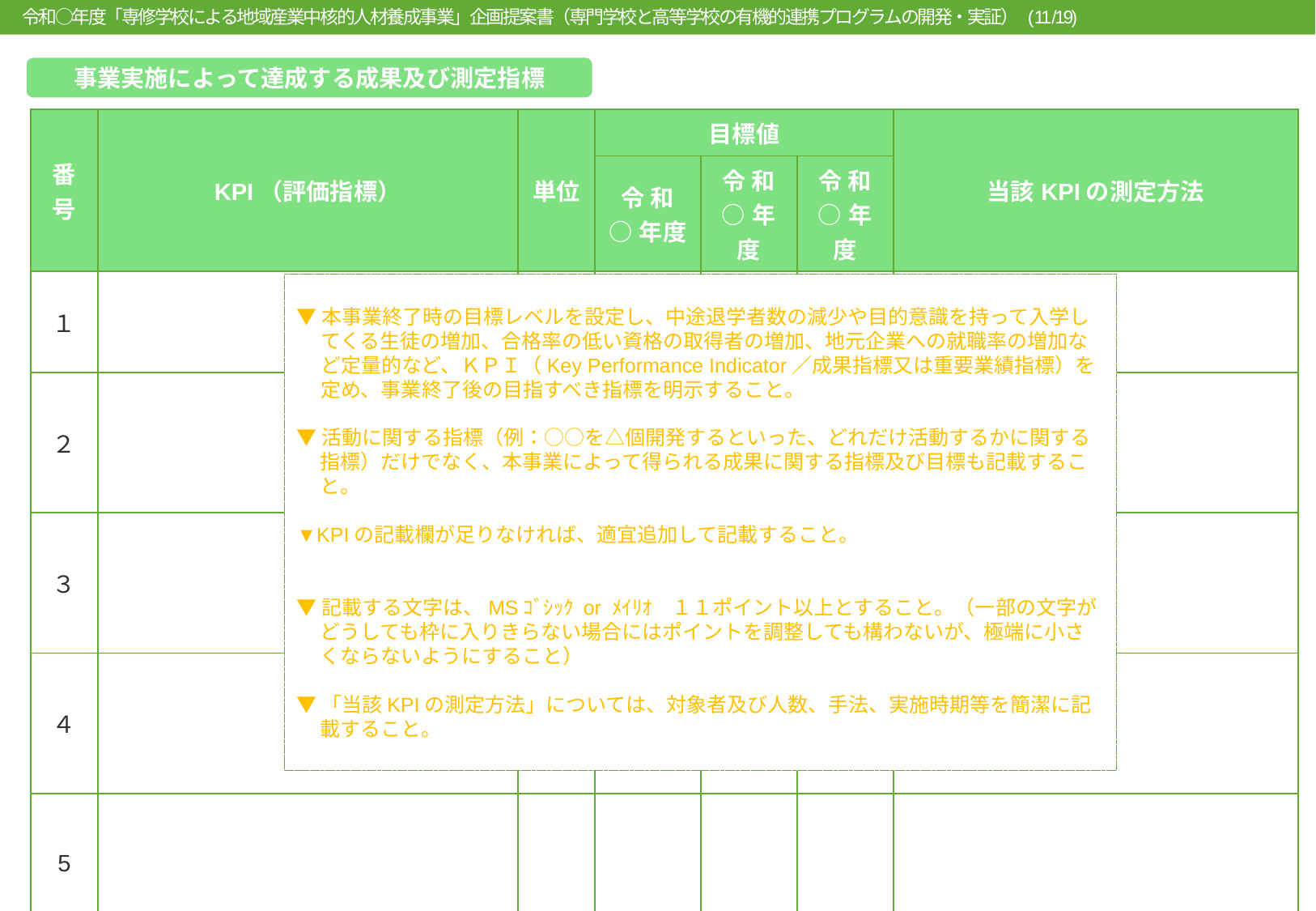

令和○年度「専修学校による地域産業中核的人材養成事業」企画提案書（専門学校と高等学校の有機的連携プログラムの開発・実証） (11/18)

令和○年度「専修学校による地域産業中核的人材養成事業」企画提案書（専門学校と高等学校の有機的連携プログラムの開発・実証） (11/19)
事業実施によって達成する成果及び測定指標
| 番号 | KPI（評価指標） | 単位 | 目標値 |  |  | 当該KPIの測定方法 |
| --- | --- | --- | --- | --- | --- | --- |
|  |  |  | 令 和 ○年度 | 令 和 ○年度 | 令 和 ○年度 |  |
| １ |  |  |  |  |  |  |
| ２ |  |  |  |  |  |  |
| ３ |  |  |  |  |  |  |
| ４ |  |  |  |  |  |  |
| 5 |  |  |  |  |  |  |

▼本事業終了時の目標レベルを設定し、中途退学者数の減少や目的意識を持って入学してくる生徒の増加、合格率の低い資格の取得者の増加、地元企業への就職率の増加など定量的など、ＫＰＩ（Key Performance Indicator／成果指標又は重要業績指標）を定め、事業終了後の目指すべき指標を明示すること。

▼活動に関する指標（例：○○を△個開発するといった、どれだけ活動するかに関する指標）だけでなく、本事業によって得られる成果に関する指標及び目標も記載すること。

▼KPIの記載欄が足りなければ、適宜追加して記載すること。

▼記載する文字は、MSｺﾞｼｯｸ or ﾒｲﾘｵ　１１ポイント以上とすること。（一部の文字がどうしても枠に入りきらない場合にはポイントを調整しても構わないが、極端に小さくならないようにすること）

▼「当該KPIの測定方法」については、対象者及び人数、手法、実施時期等を簡潔に記載すること。